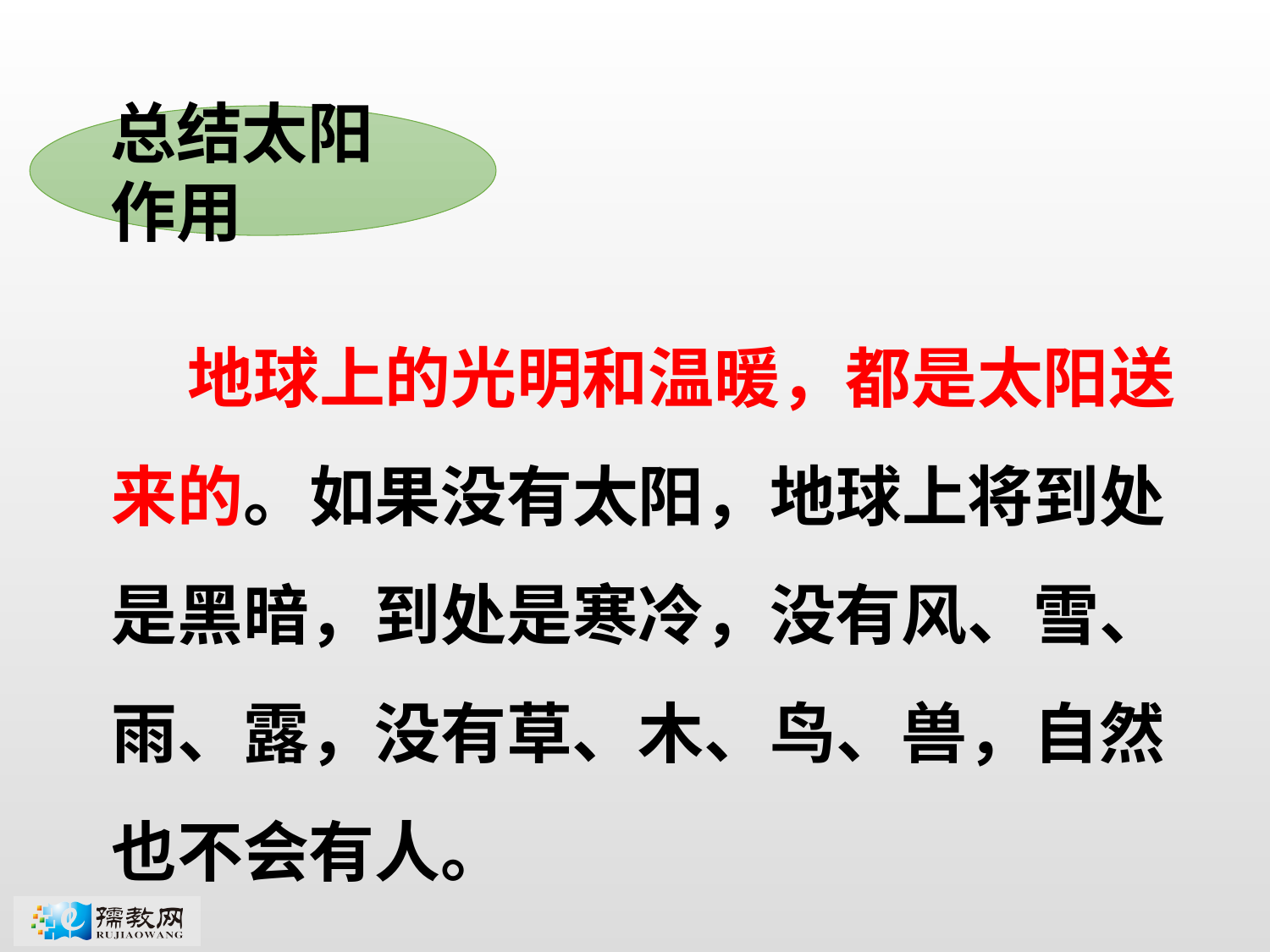

总结太阳作用
    地球上的光明和温暖，都是太阳送来的。如果没有太阳，地球上将到处是黑暗，到处是寒冷，没有风、雪、雨、露，没有草、木、鸟、兽，自然也不会有人。